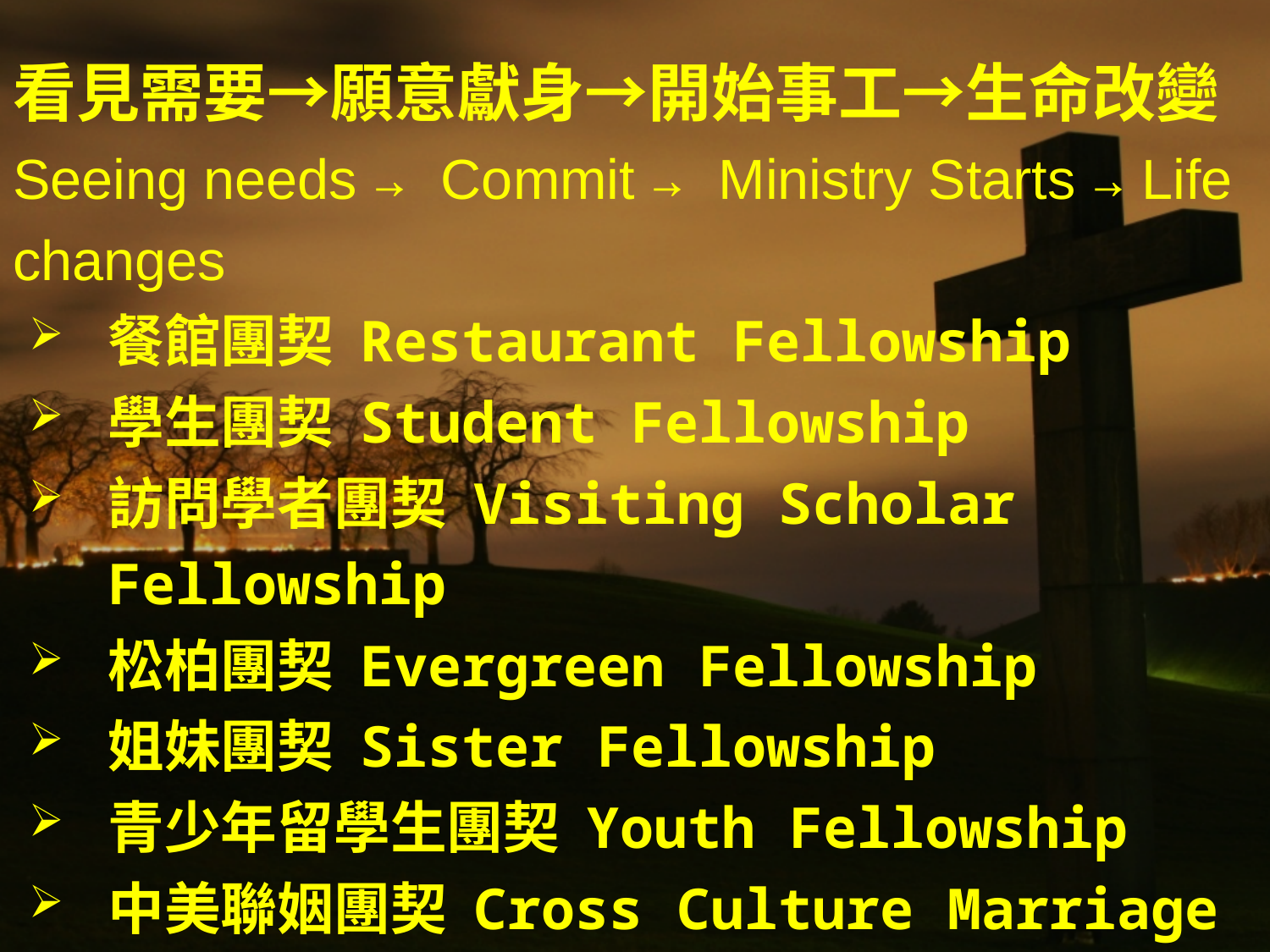

看見需要→願意獻身→開始事工→生命改變
Seeing needs → Commit → Ministry Starts → Life changes
餐館團契 Restaurant Fellowship
學生團契 Student Fellowship
訪問學者團契 Visiting Scholar Fellowship
松柏團契 Evergreen Fellowship
姐妹團契 Sister Fellowship
青少年留學生團契 Youth Fellowship
中美聯姻團契 Cross Culture Marriage Fellowship